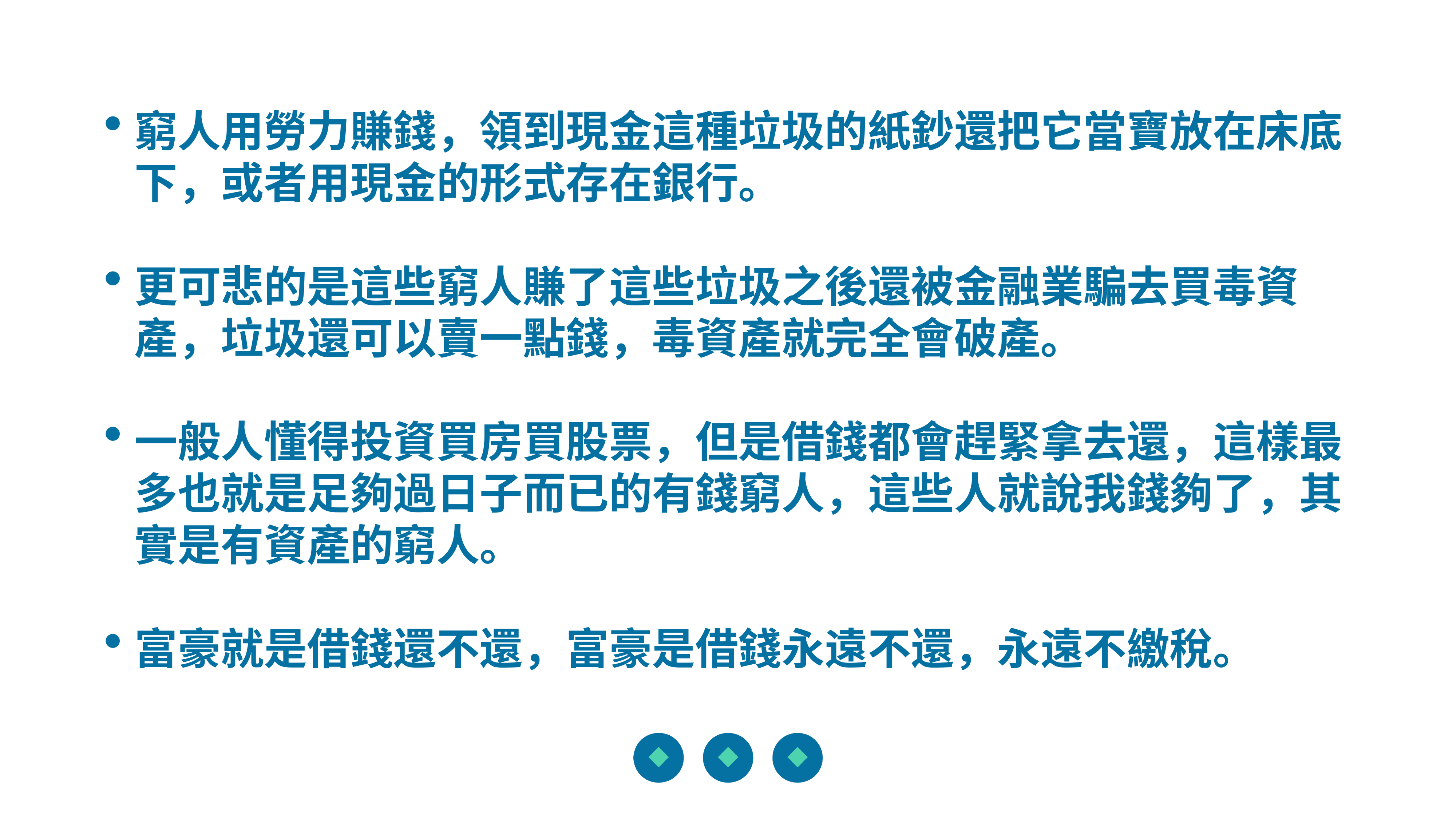

窮人用勞力賺錢，領到現金這種垃圾的紙鈔還把它當寶放在床底下，或者用現金的形式存在銀行。

更可悲的是這些窮人賺了這些垃圾之後還被金融業騙去買毒資產，垃圾還可以賣一點錢，毒資產就完全會破產。

一般人懂得投資買房買股票，但是借錢都會趕緊拿去還，這樣最多也就是足夠過日子而已的有錢窮人，這些人就說我錢夠了，其實是有資產的窮人。

富豪就是借錢還不還，富豪是借錢永遠不還，永遠不繳稅。